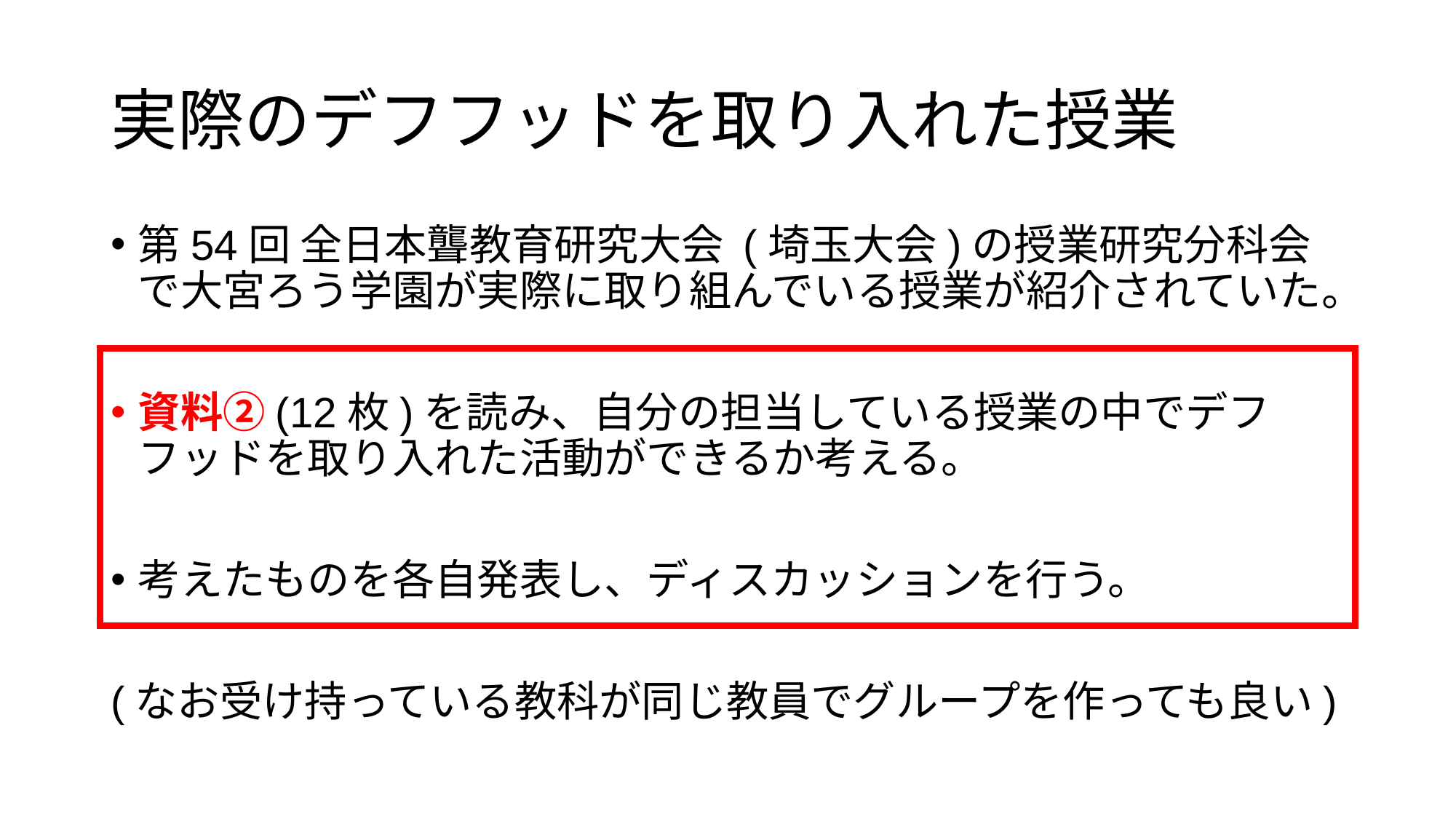

# 実際のデフフッドを取り入れた授業
第54回 全日本聾教育研究大会 (埼玉大会)の授業研究分科会で大宮ろう学園が実際に取り組んでいる授業が紹介されていた。

資料②(12枚)を読み、自分の担当している授業の中でデフフッドを取り入れた活動ができるか考える。

考えたものを各自発表し、ディスカッションを行う。

(なお受け持っている教科が同じ教員でグループを作っても良い)